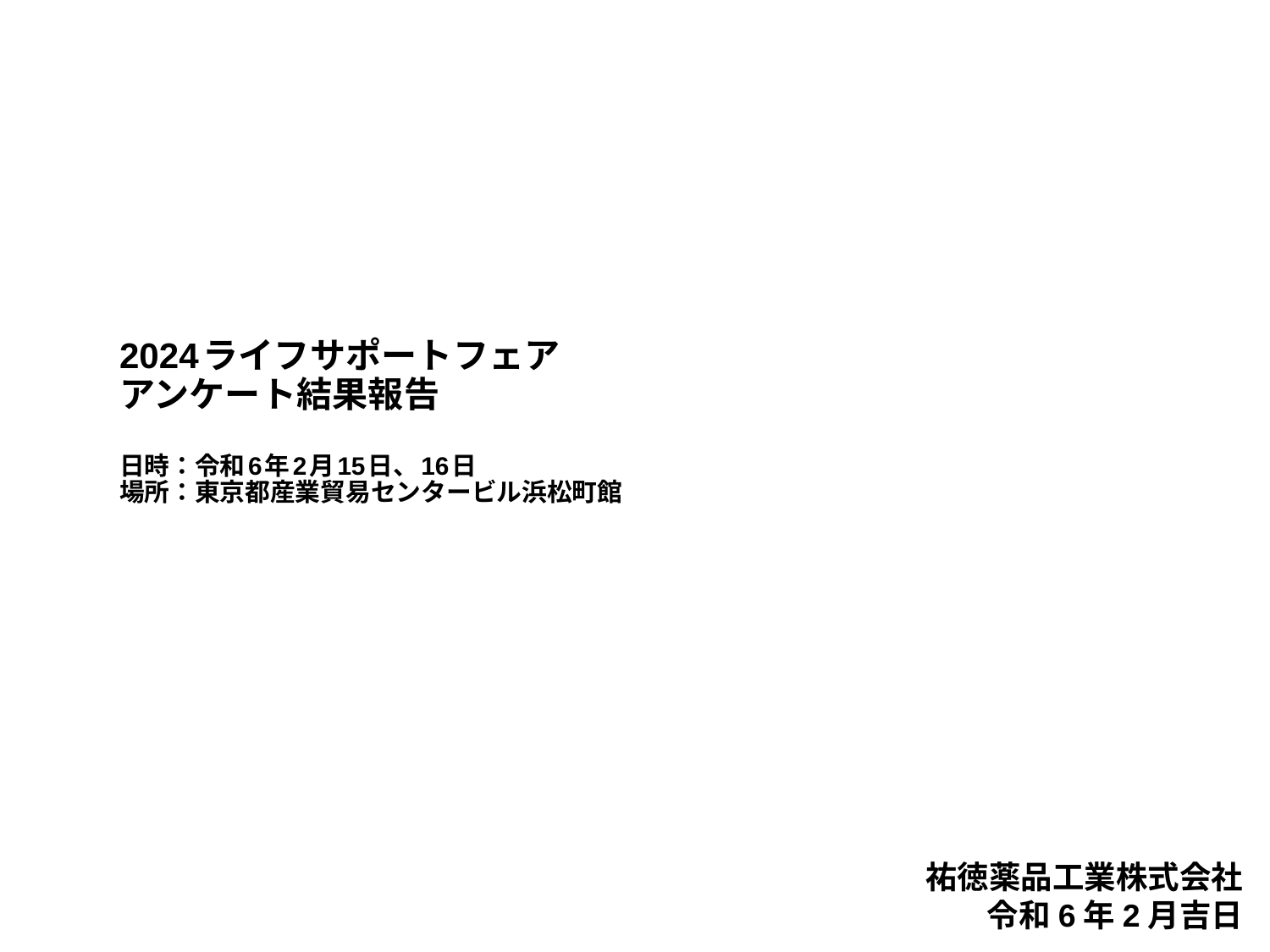

# 2024ライフサポートフェア アンケート結果報告 日時：令和6年2月15日、16日 場所：東京都産業貿易センタービル浜松町館
祐徳薬品工業株式会社
令和6年2月吉日